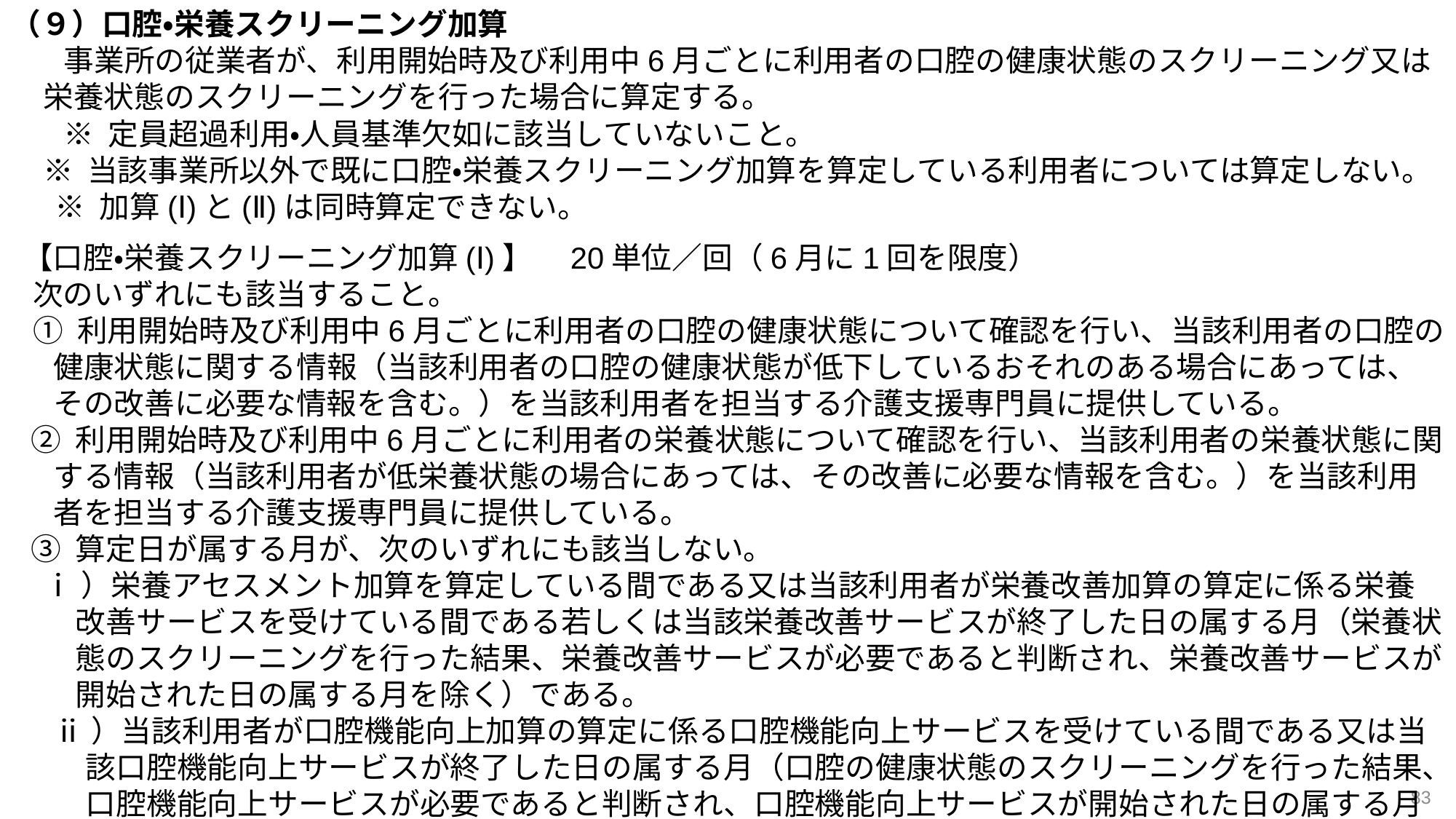

（９）口腔・栄養スクリーニング加算
事業所の従業者が、利用開始時及び利用中6月ごとに利用者の口腔の健康状態のスクリーニング又は栄養状態のスクリーニングを行った場合に算定する。
※ 定員超過利用・人員基準欠如に該当していないこと。
※ 当該事業所以外で既に口腔・栄養スクリーニング加算を算定している利用者については算定しない。
※ 加算(Ⅰ)と(Ⅱ)は同時算定できない。

【口腔・栄養スクリーニング加算(Ⅰ)】　20単位／回（6月に1回を限度）
次のいずれにも該当すること。
① 利用開始時及び利用中6月ごとに利用者の口腔の健康状態について確認を行い、当該利用者の口腔の健康状態に関する情報（当該利用者の口腔の健康状態が低下しているおそれのある場合にあっては、その改善に必要な情報を含む。）を当該利用者を担当する介護支援専門員に提供している。
② 利用開始時及び利用中6月ごとに利用者の栄養状態について確認を行い、当該利用者の栄養状態に関する情報（当該利用者が低栄養状態の場合にあっては、その改善に必要な情報を含む。）を当該利用者を担当する介護支援専門員に提供している。
③ 算定日が属する月が、次のいずれにも該当しない。
ⅰ）栄養アセスメント加算を算定している間である又は当該利用者が栄養改善加算の算定に係る栄養改善サービスを受けている間である若しくは当該栄養改善サービスが終了した日の属する月（栄養状態のスクリーニングを行った結果、栄養改善サービスが必要であると判断され、栄養改善サービスが開始された日の属する月を除く）である。
ⅱ）当該利用者が口腔機能向上加算の算定に係る口腔機能向上サービスを受けている間である又は当該口腔機能向上サービスが終了した日の属する月（口腔の健康状態のスクリーニングを行った結果、口腔機能向上サービスが必要であると判断され、口腔機能向上サービスが開始された日の属する月
83